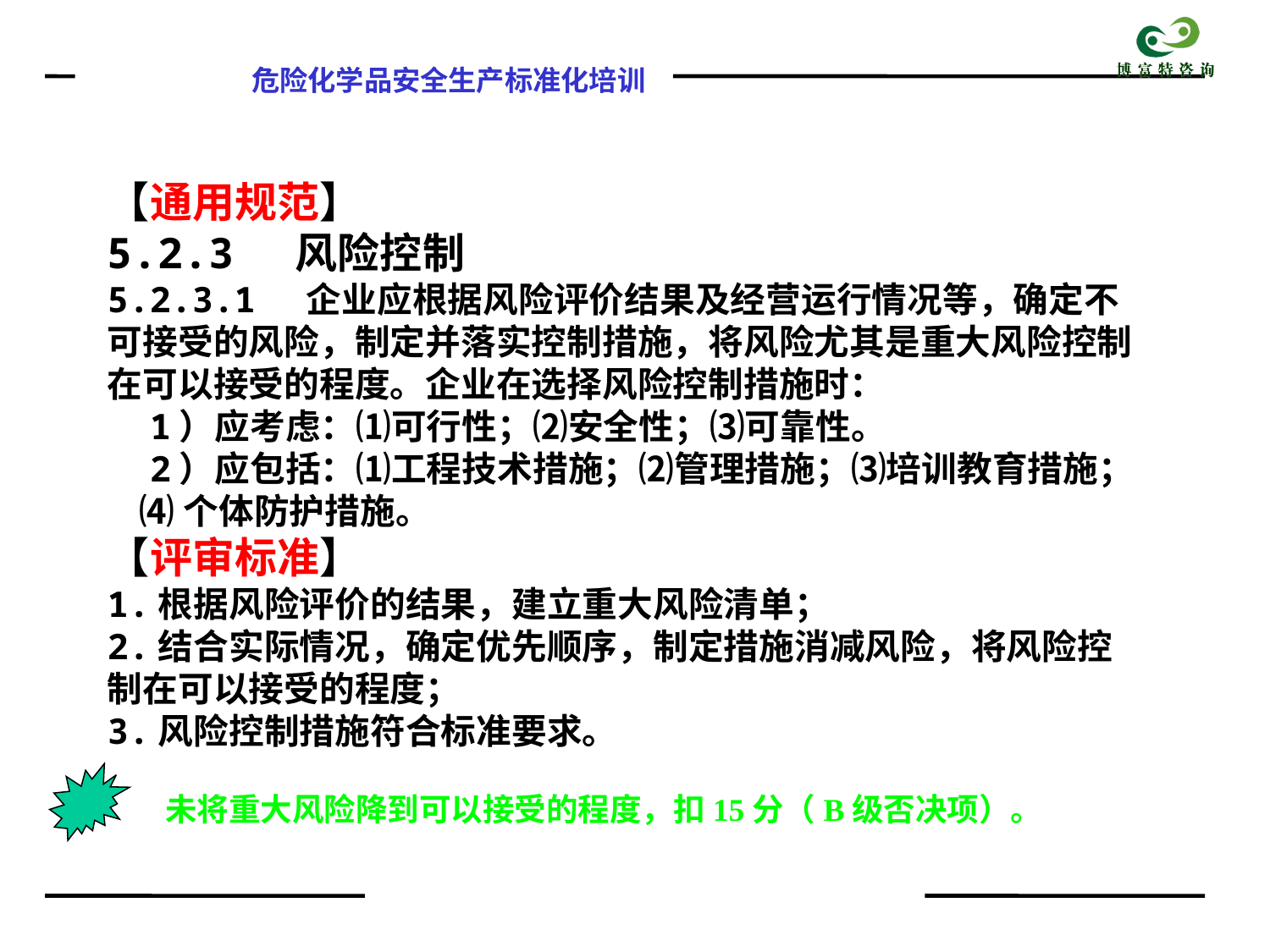

【通用规范】
5.2.3  风险控制
5.2.3.1  企业应根据风险评价结果及经营运行情况等，确定不可接受的风险，制定并落实控制措施，将风险尤其是重大风险控制在可以接受的程度。企业在选择风险控制措施时：
  1）应考虑：⑴可行性；⑵安全性；⑶可靠性。
  2）应包括：⑴工程技术措施；⑵管理措施；⑶培训教育措施；
    ⑷个体防护措施。
【评审标准】
1.根据风险评价的结果，建立重大风险清单；
2.结合实际情况，确定优先顺序，制定措施消减风险，将风险控制在可以接受的程度；
3.风险控制措施符合标准要求。

       未将重大风险降到可以接受的程度，扣15分（B级否决项）。